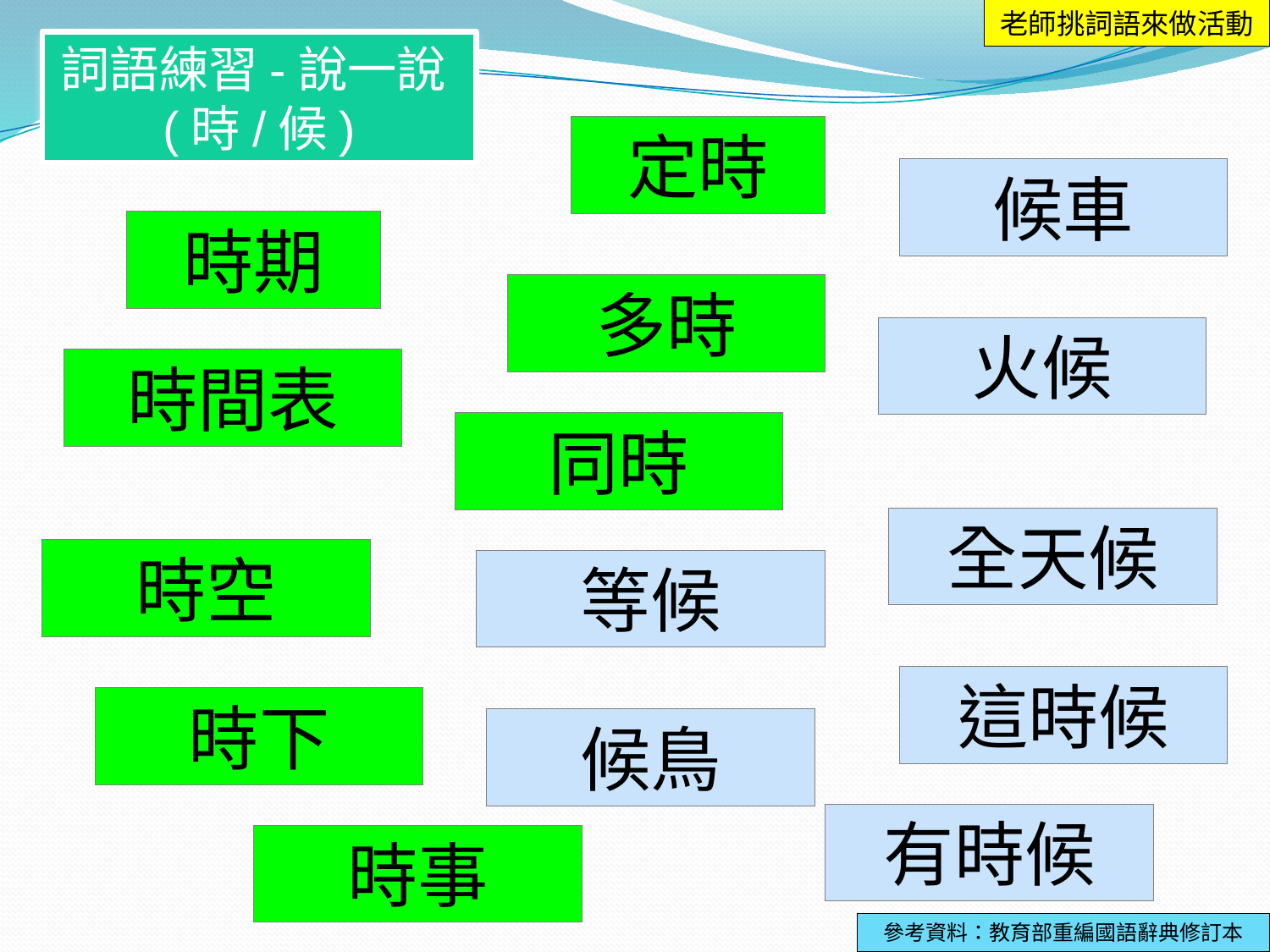

老師挑詞語來做活動
詞語練習-說一說(時/候)
定時
候車
時期
多時
火候
時間表
同時
全天候
時空
等候
這時候
時下
候鳥
有時候
時事
參考資料：教育部重編國語辭典修訂本